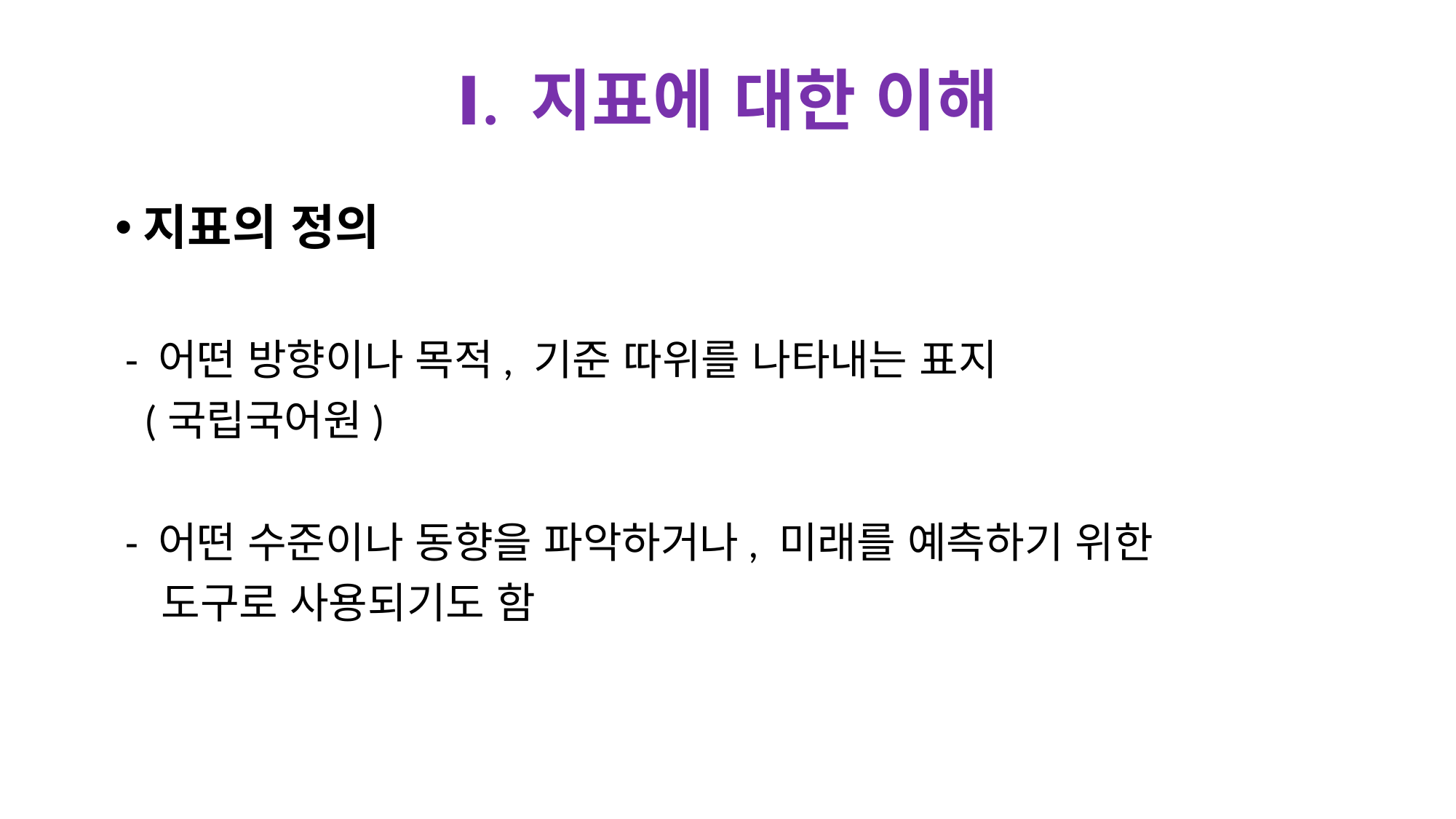

# Ⅰ. 지표에 대한 이해
지표의 정의

 - 어떤 방향이나 목적, 기준 따위를 나타내는 표지
   (국립국어원)

 - 어떤 수준이나 동향을 파악하거나, 미래를 예측하기 위한
   도구로 사용되기도 함